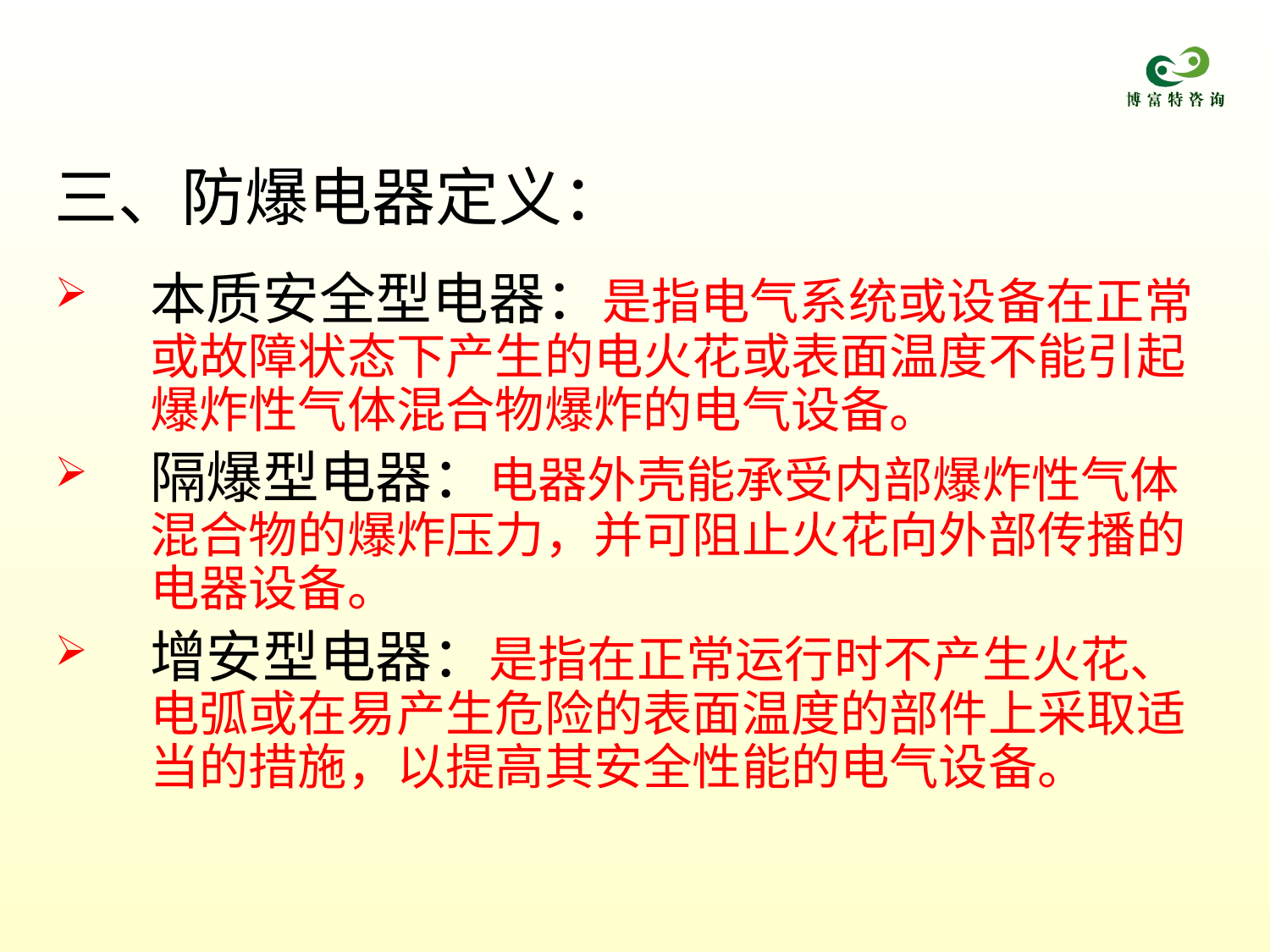

# 三、防爆电器定义：
本质安全型电器：是指电气系统或设备在正常或故障状态下产生的电火花或表面温度不能引起爆炸性气体混合物爆炸的电气设备。
隔爆型电器：电器外壳能承受内部爆炸性气体混合物的爆炸压力，并可阻止火花向外部传播的电器设备。
增安型电器：是指在正常运行时不产生火花、电弧或在易产生危险的表面温度的部件上采取适当的措施，以提高其安全性能的电气设备。

29